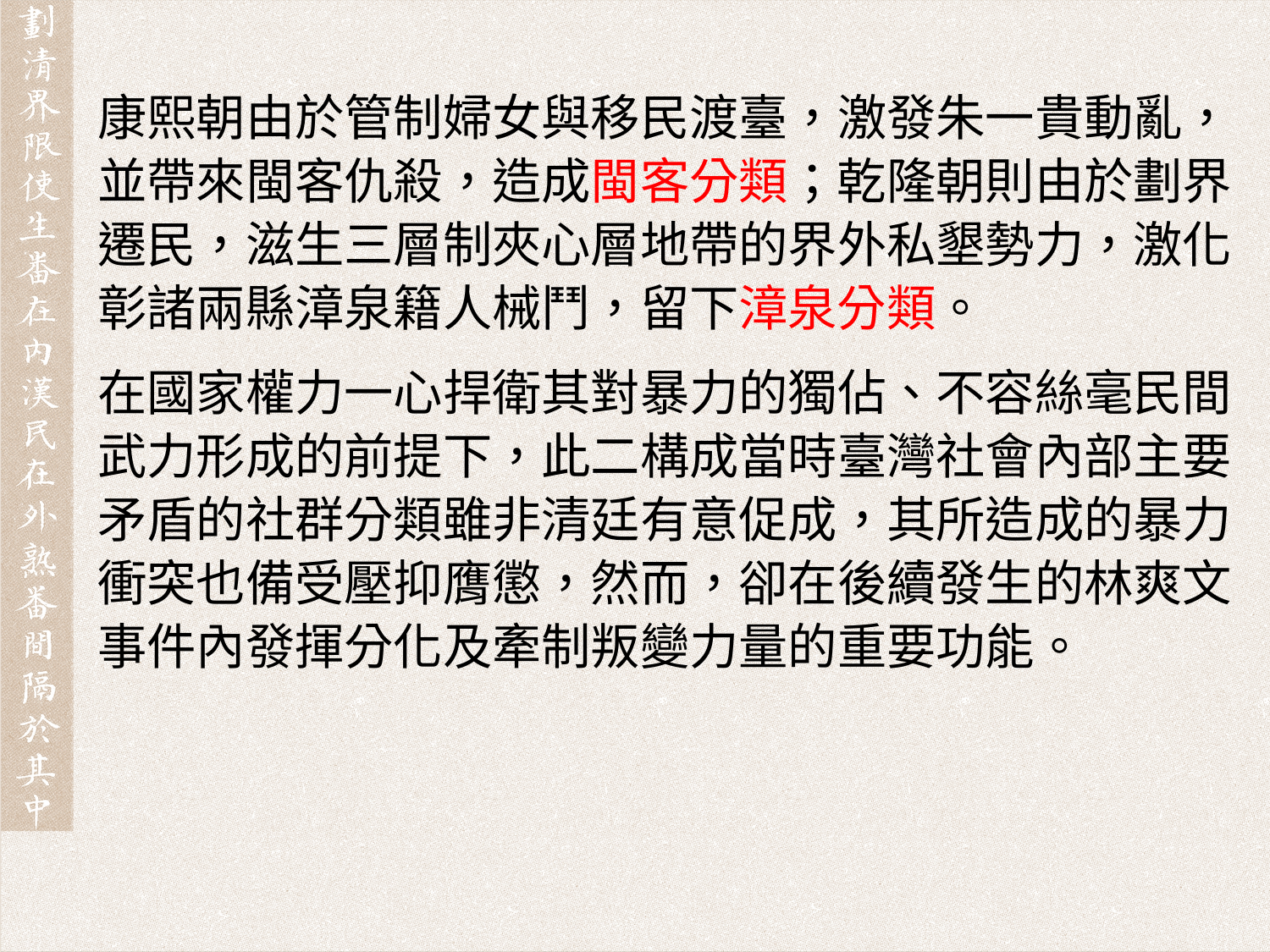

康熙朝由於管制婦女與移民渡臺，激發朱一貴動亂，並帶來閩客仇殺，造成閩客分類；乾隆朝則由於劃界遷民，滋生三層制夾心層地帶的界外私墾勢力，激化彰諸兩縣漳泉籍人械鬥，留下漳泉分類。
在國家權力一心捍衛其對暴力的獨佔、不容絲毫民間武力形成的前提下，此二構成當時臺灣社會內部主要矛盾的社群分類雖非清廷有意促成，其所造成的暴力衝突也備受壓抑膺懲，然而，卻在後續發生的林爽文事件內發揮分化及牽制叛變力量的重要功能。